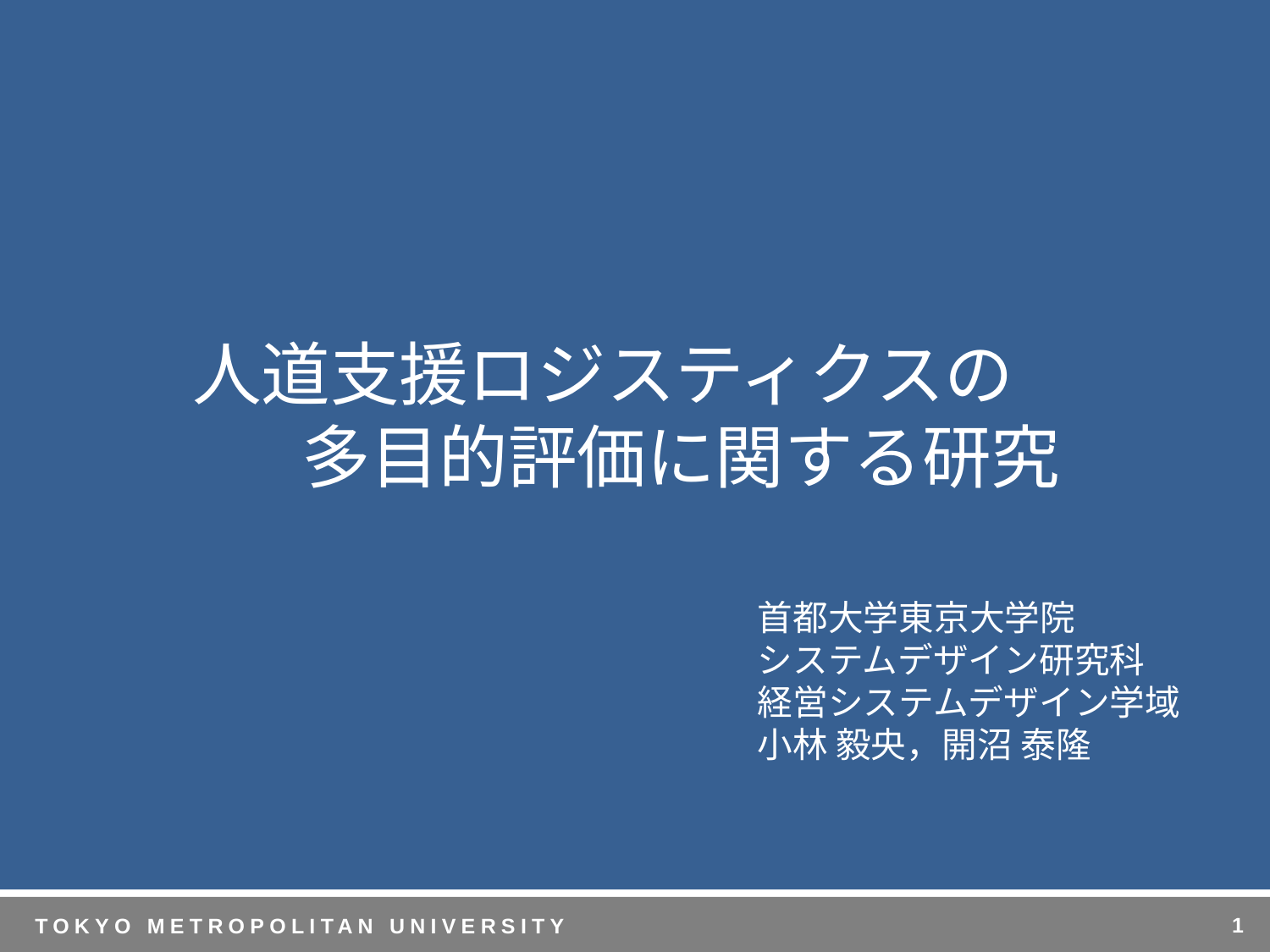

# 人道支援ロジスティクスの 　多目的評価に関する研究
首都大学東京大学院
システムデザイン研究科
経営システムデザイン学域
小林 毅央，開沼 泰隆